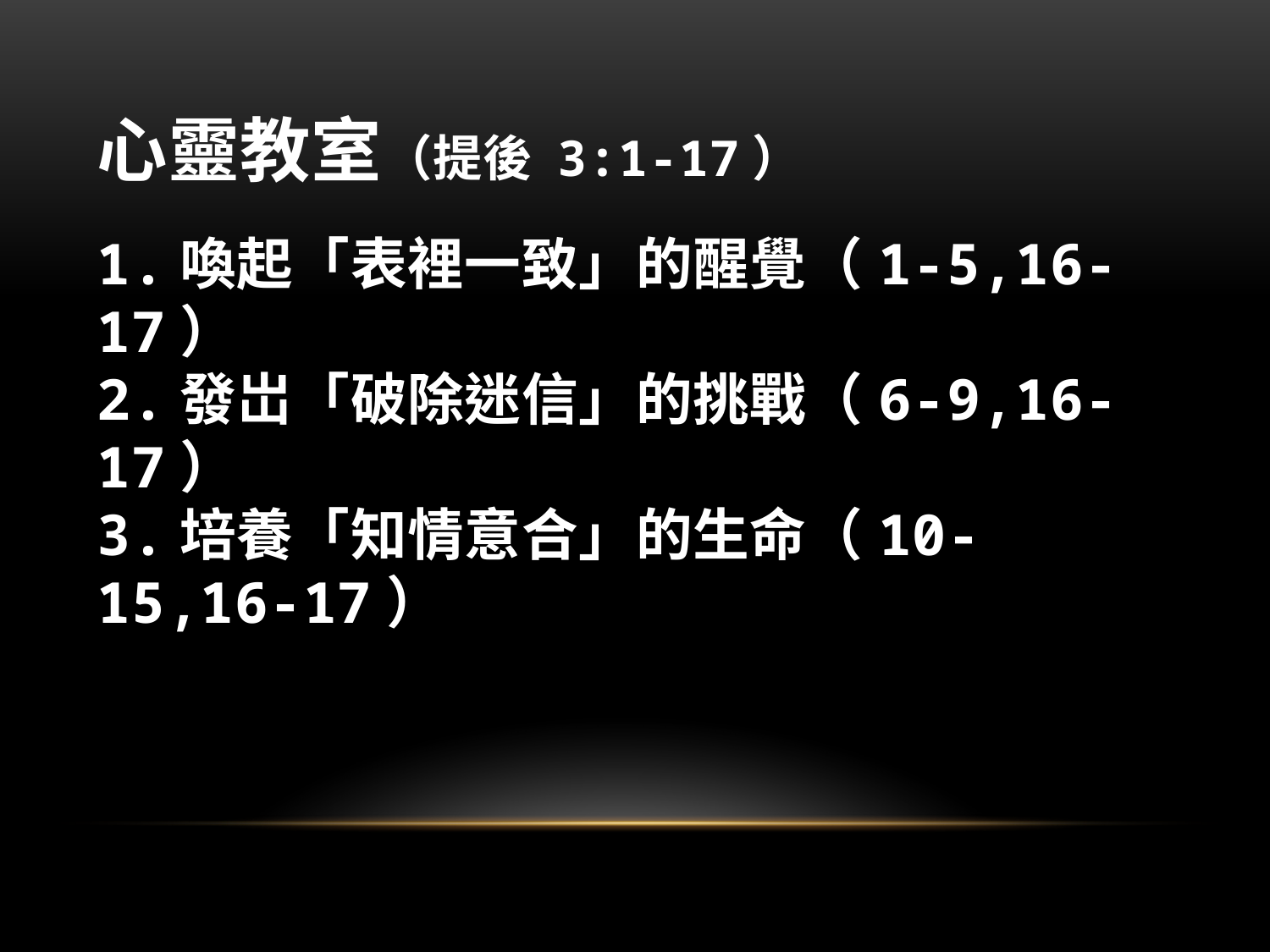

# 心靈教室（提後 3:1-17）
1.喚起「表裡一致」的醒覺（1-5,16-17）
2.發岀「破除迷信」的挑戰（6-9,16-17）
3.培養「知情意合」的生命（10-15,16-17）